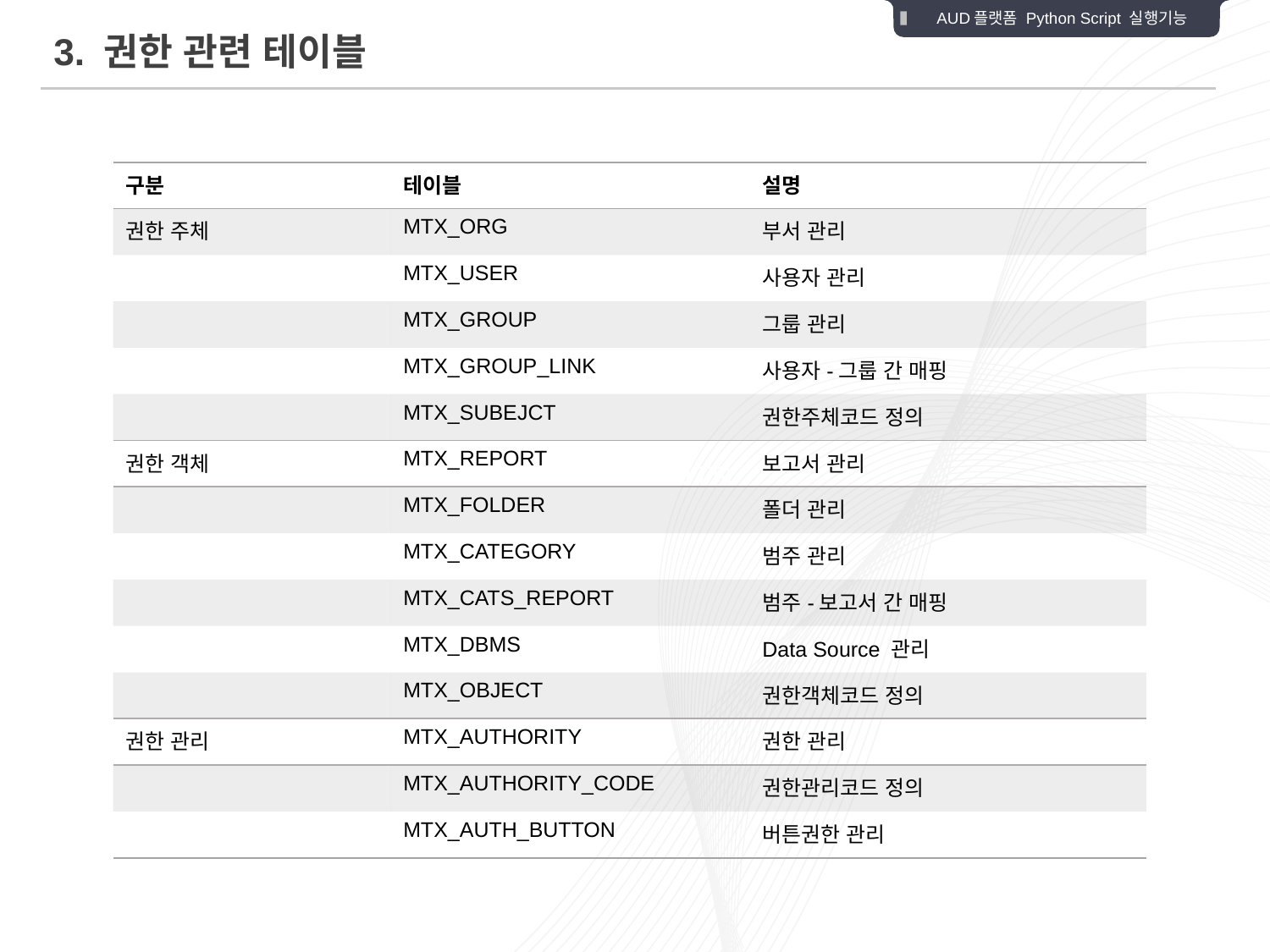

AUD플랫폼 Python Script 실행기능
3. 권한 관련 테이블
| 구분 | 테이블 | 설명 |
| --- | --- | --- |
| 권한 주체 | MTX\_ORG | 부서 관리 |
|  | MTX\_USER | 사용자 관리 |
|  | MTX\_GROUP | 그룹 관리 |
|  | MTX\_GROUP\_LINK | 사용자-그룹 간 매핑 |
|  | MTX\_SUBEJCT | 권한주체코드 정의 |
| 권한 객체 | MTX\_REPORT | 보고서 관리 |
|  | MTX\_FOLDER | 폴더 관리 |
|  | MTX\_CATEGORY | 범주 관리 |
|  | MTX\_CATS\_REPORT | 범주-보고서 간 매핑 |
|  | MTX\_DBMS | Data Source 관리 |
|  | MTX\_OBJECT | 권한객체코드 정의 |
| 권한 관리 | MTX\_AUTHORITY | 권한 관리 |
|  | MTX\_AUTHORITY\_CODE | 권한관리코드 정의 |
|  | MTX\_AUTH\_BUTTON | 버튼권한 관리 |